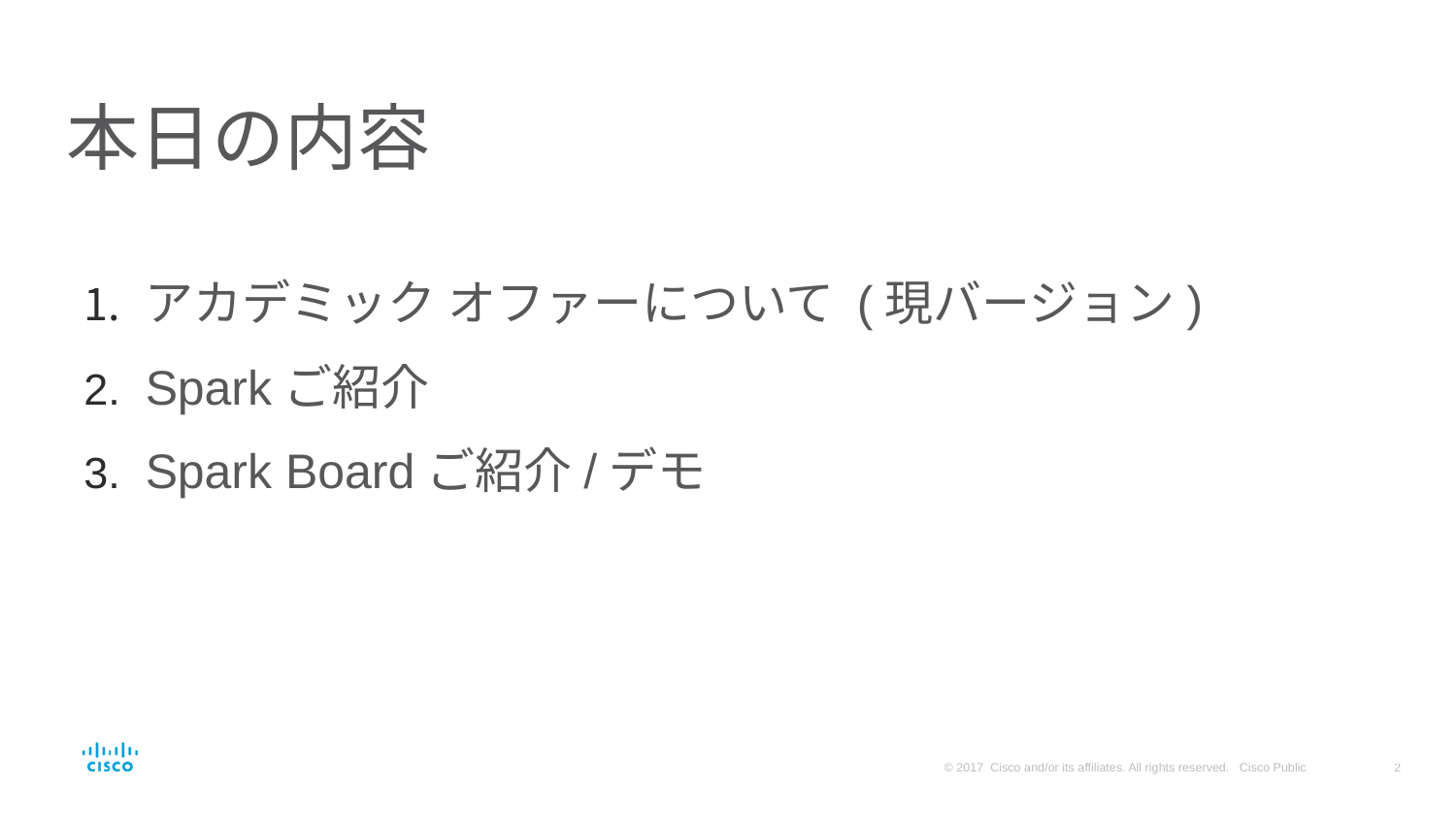

# 本日の内容
アカデミック オファーについて (現バージョン)
Sparkご紹介
Spark Boardご紹介/デモ